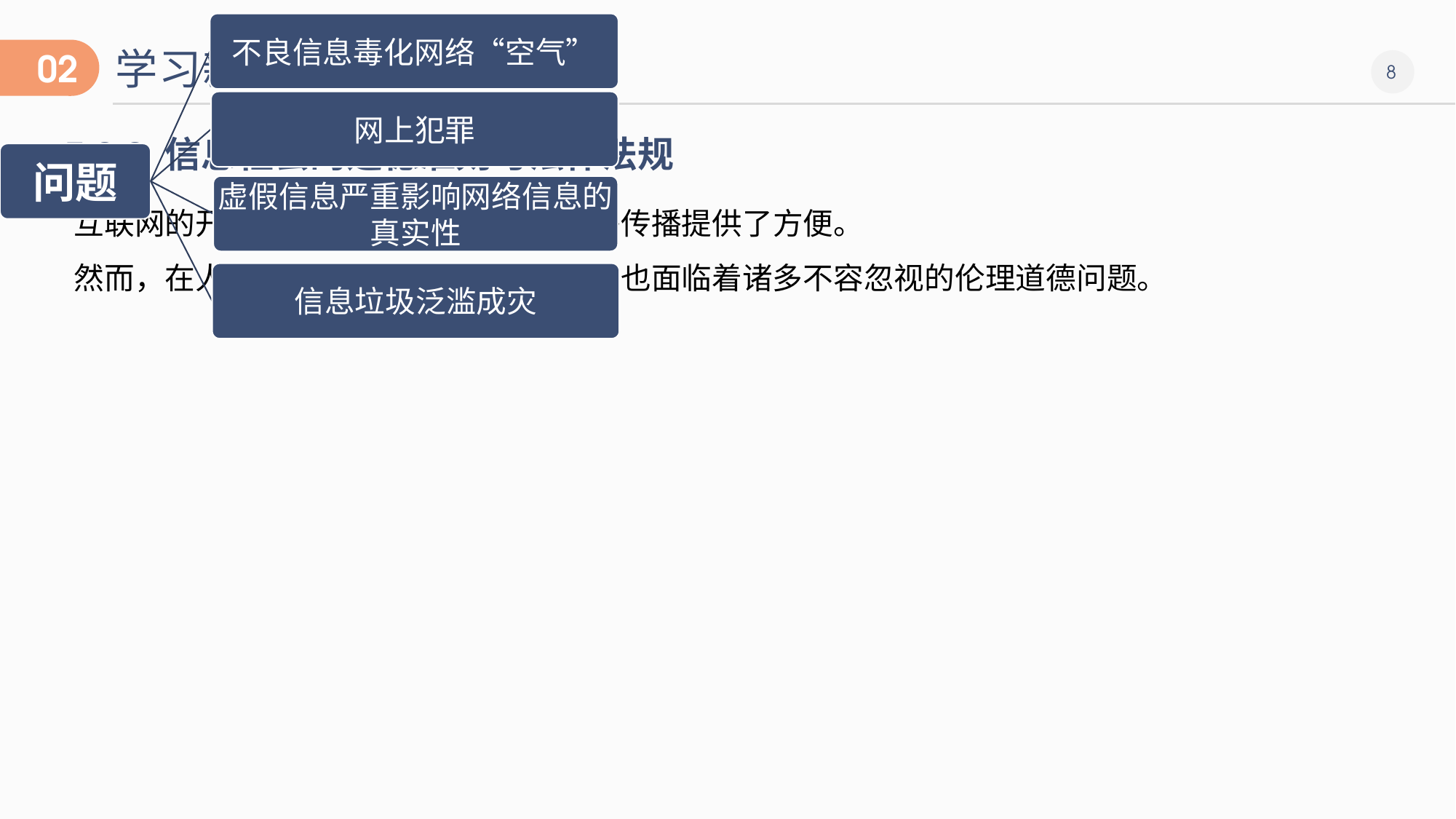

学习新知

02
5.3.3 信息社会的道德准则与法律法规
互联网的开放性和便捷性为人们参与网络传播提供了方便。
然而，在人们享受网络科技成果的同时，也面临着诸多不容忽视的伦理道德问题。
问题

不良信息毒化网络“空气”

虚假信息严重影响网络信息的真实性

信息垃圾泛滥成灾

网上犯罪